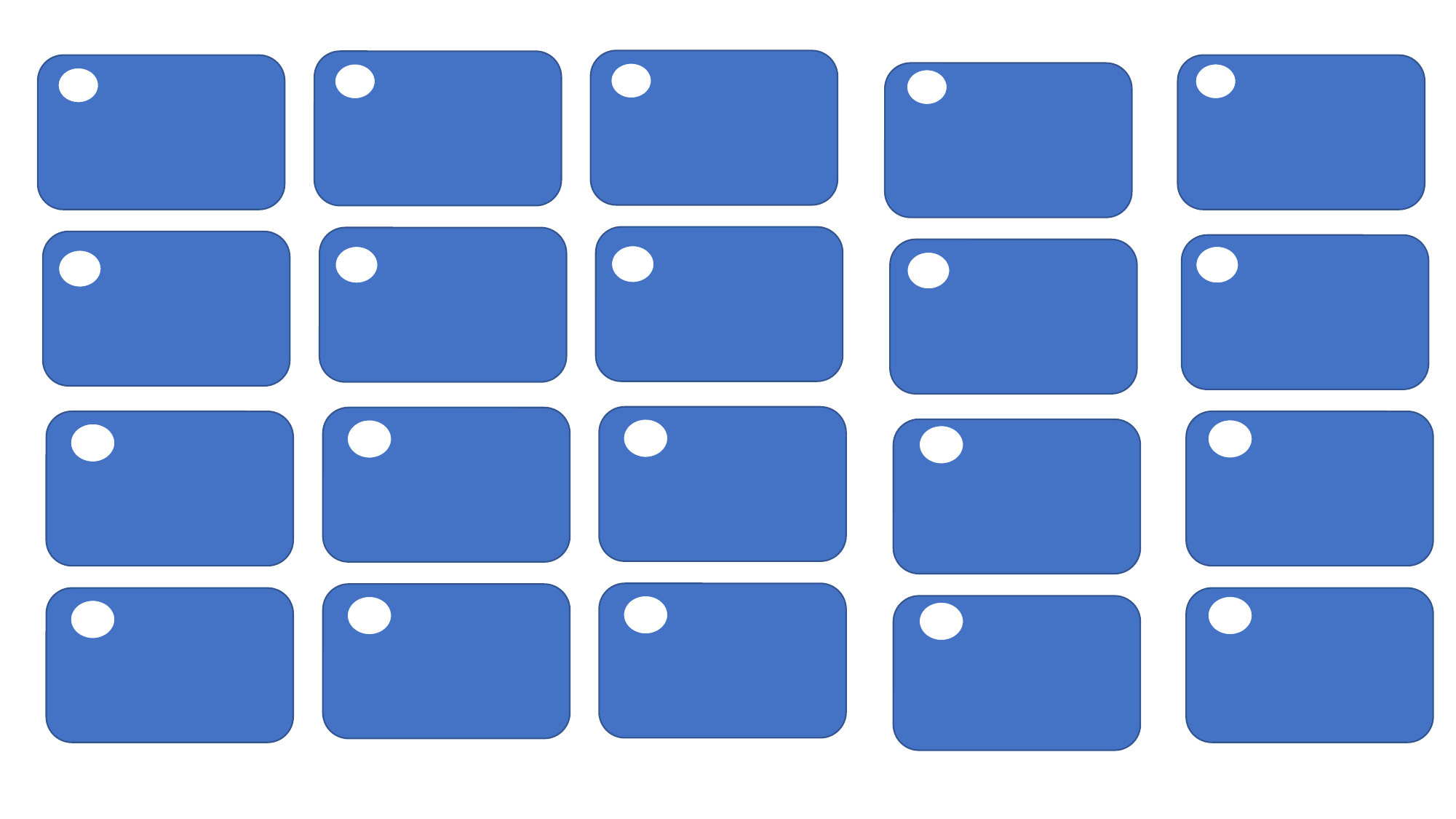

软件
同意
马虎
可靠
心事

态度
嫌
有用
心情
分手

整天
安静
门口
压力
安排

下载
十分
衬衫
网站
抱怨